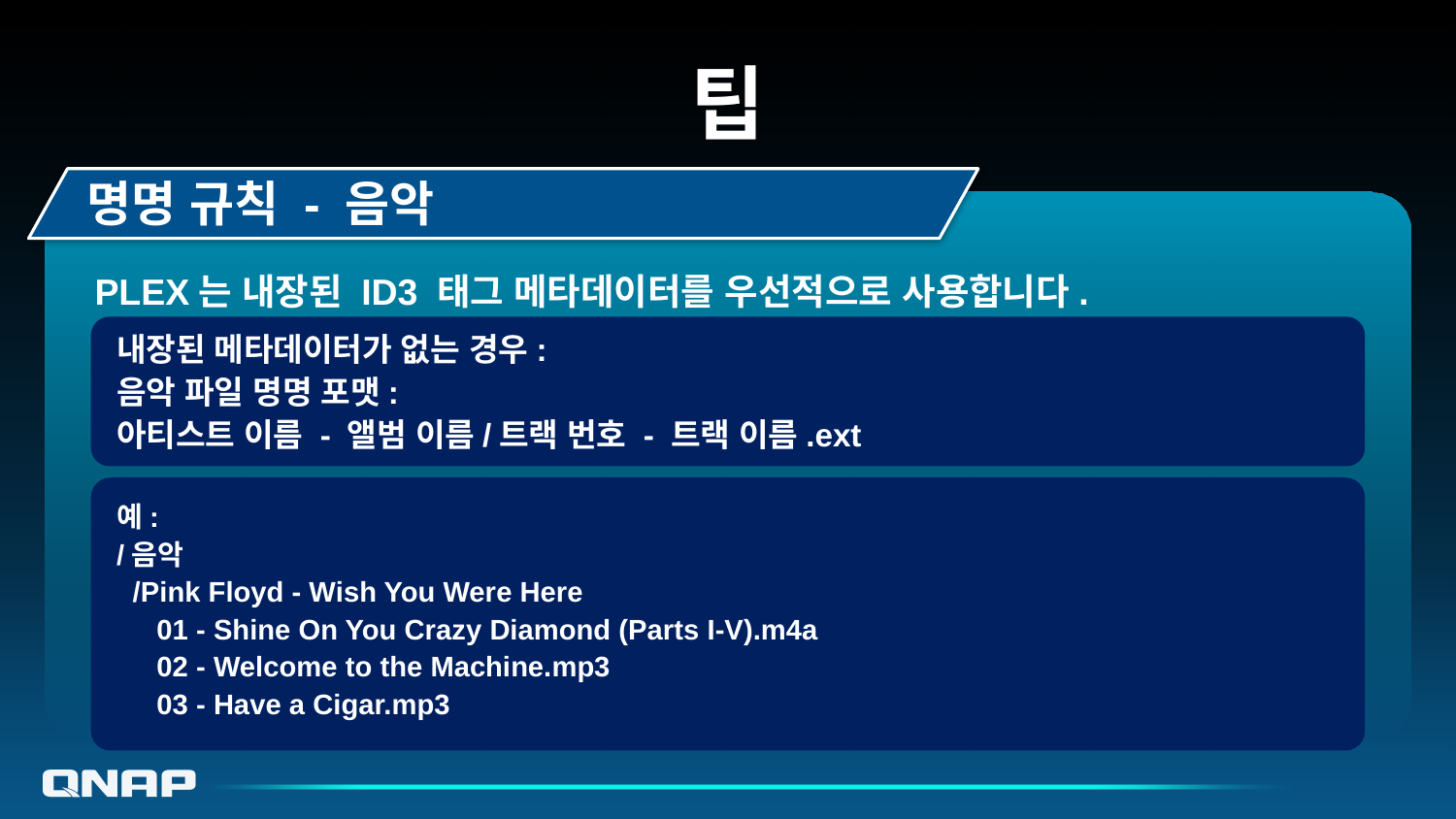

# 팁

명명 규칙 - 음악
PLEX는 내장된 ID3 태그 메타데이터를 우선적으로 사용합니다.

내장된 메타데이터가 없는 경우:
음악 파일 명명 포맷:
아티스트 이름 - 앨범 이름/트랙 번호 - 트랙 이름.ext

예:
/음악
  /Pink Floyd - Wish You Were Here
     01 - Shine On You Crazy Diamond (Parts I-V).m4a
     02 - Welcome to the Machine.mp3
     03 - Have a Cigar.mp3